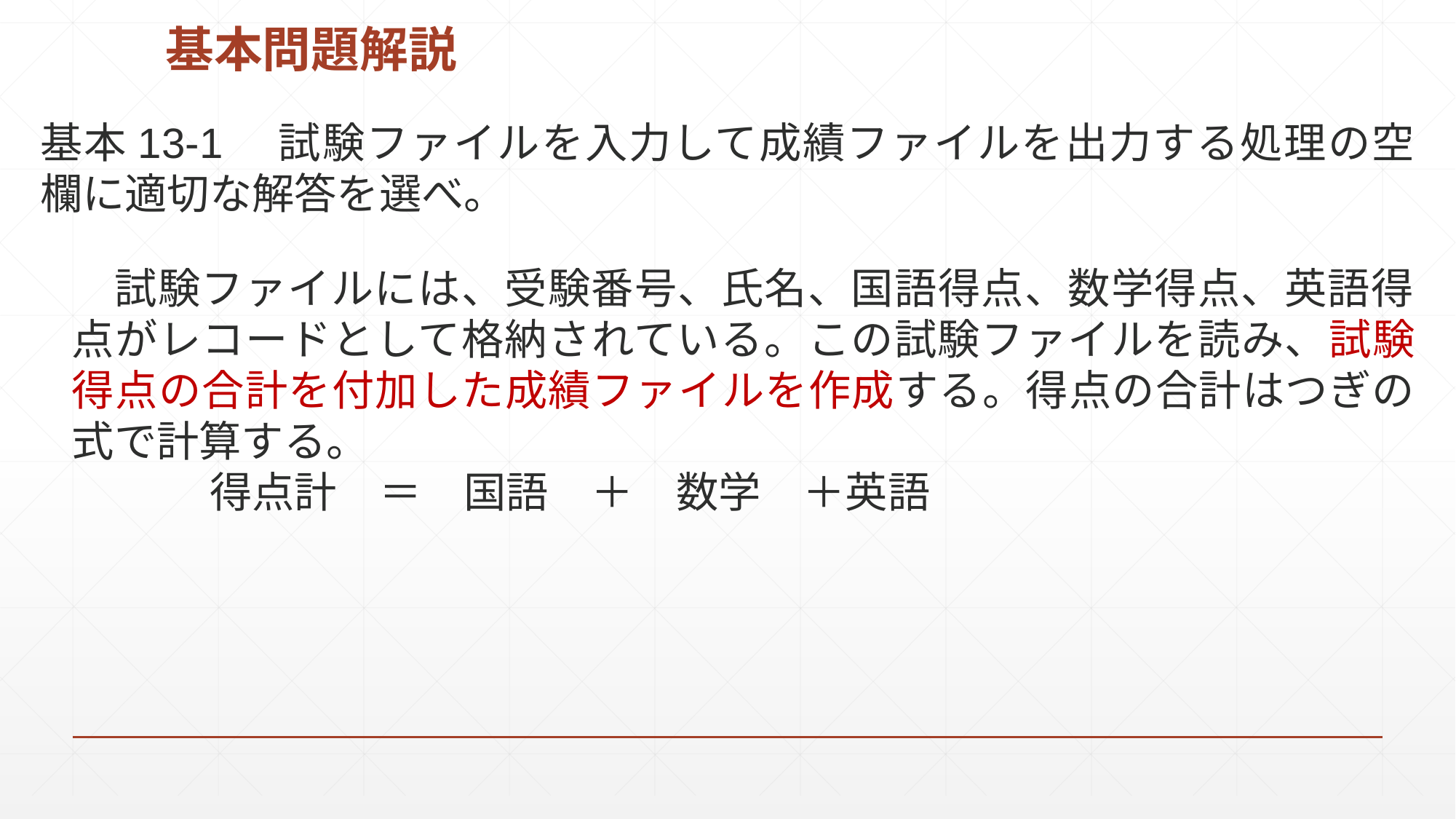

# 基本問題解説
基本13-1　試験ファイルを入力して成績ファイルを出力する処理の空欄に適切な解答を選べ。

　　試験ファイルには、受験番号、氏名、国語得点、数学得点、英語得点がレコードとして格納されている。この試験ファイルを読み、試験得点の合計を付加した成績ファイルを作成する。得点の合計はつぎの式で計算する。
　　　　得点計　＝　国語　＋　数学　＋英語